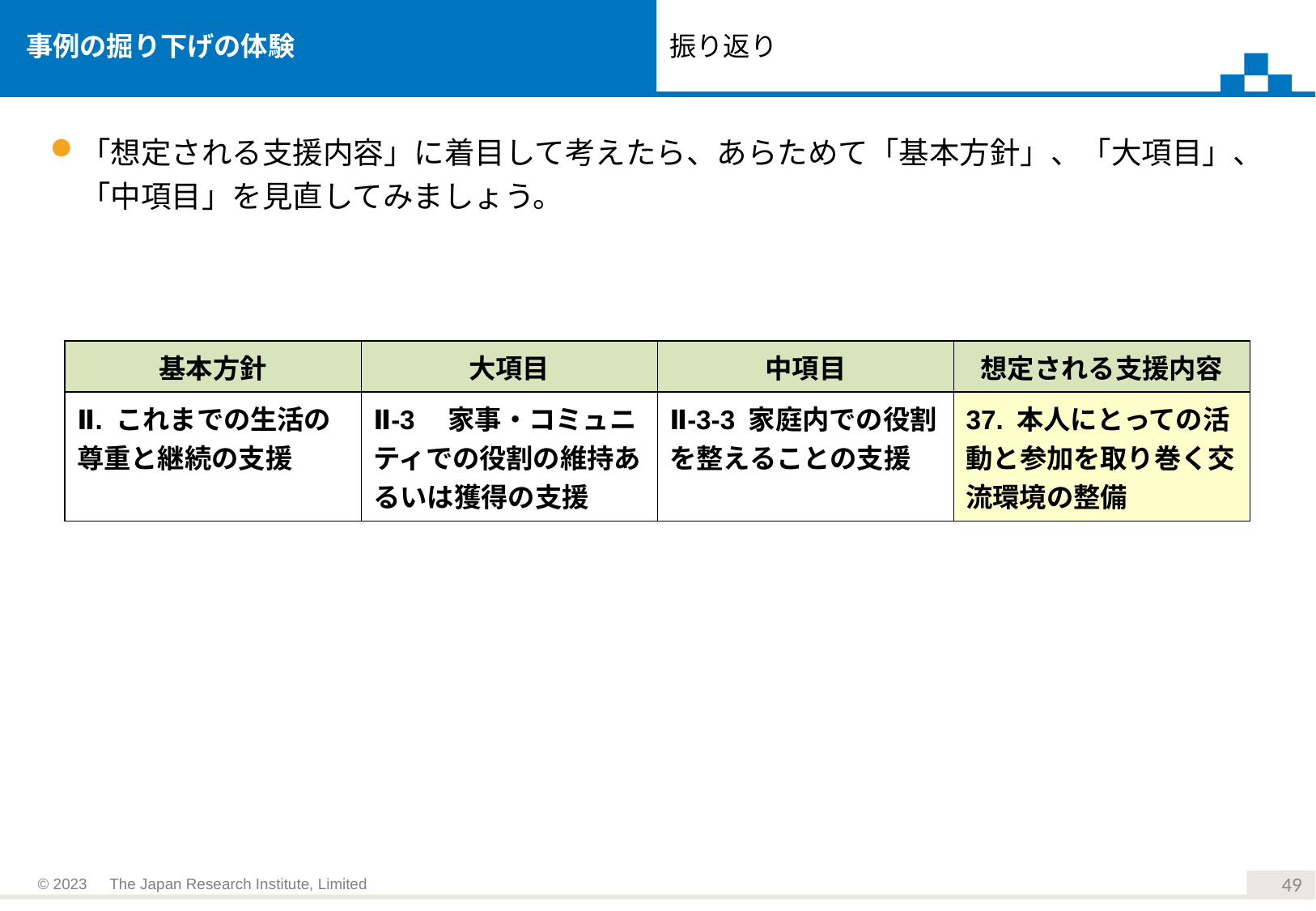

# 事例の掘り下げの体験
振り返り
「想定される支援内容」に着目して考えたら、あらためて「基本方針」、「大項目」、「中項目」を見直してみましょう。
| 基本方針 | 大項目 | 中項目 | 想定される支援内容 |
| --- | --- | --- | --- |
| Ⅱ. これまでの生活の尊重と継続の支援 | Ⅱ-3　家事・コミュニティでの役割の維持あるいは獲得の支援 | Ⅱ-3-3 家庭内での役割を整えることの支援 | 37. 本人にとっての活動と参加を取り巻く交流環境の整備 |
49